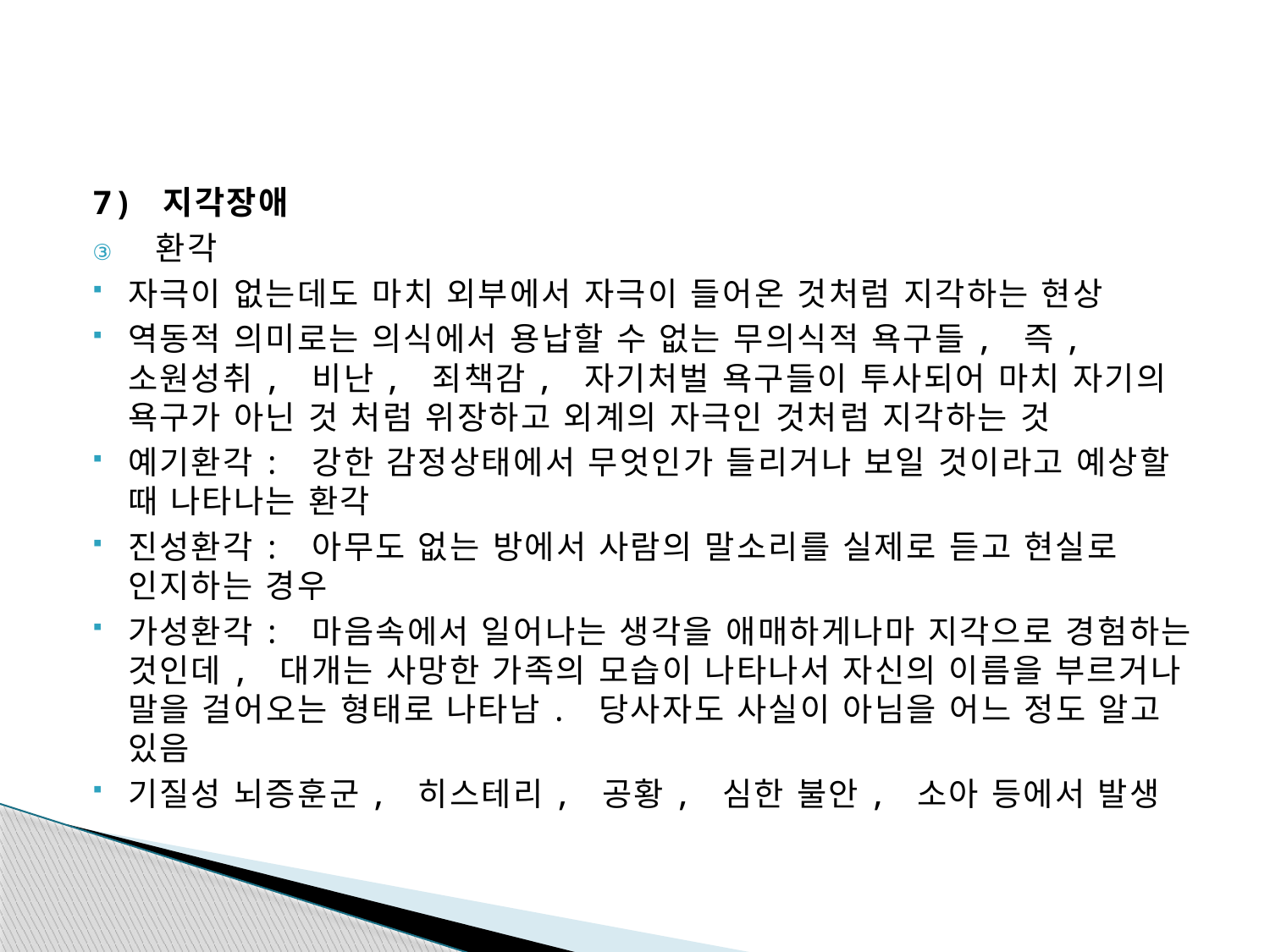

#
7) 지각장애
환각
자극이 없는데도 마치 외부에서 자극이 들어온 것처럼 지각하는 현상
역동적 의미로는 의식에서 용납할 수 없는 무의식적 욕구들, 즉, 소원성취, 비난, 죄책감, 자기처벌 욕구들이 투사되어 마치 자기의 욕구가 아닌 것 처럼 위장하고 외계의 자극인 것처럼 지각하는 것
예기환각: 강한 감정상태에서 무엇인가 들리거나 보일 것이라고 예상할 때 나타나는 환각
진성환각: 아무도 없는 방에서 사람의 말소리를 실제로 듣고 현실로 인지하는 경우
가성환각: 마음속에서 일어나는 생각을 애매하게나마 지각으로 경험하는 것인데, 대개는 사망한 가족의 모습이 나타나서 자신의 이름을 부르거나 말을 걸어오는 형태로 나타남. 당사자도 사실이 아님을 어느 정도 알고 있음
기질성 뇌증훈군, 히스테리, 공황, 심한 불안, 소아 등에서 발생